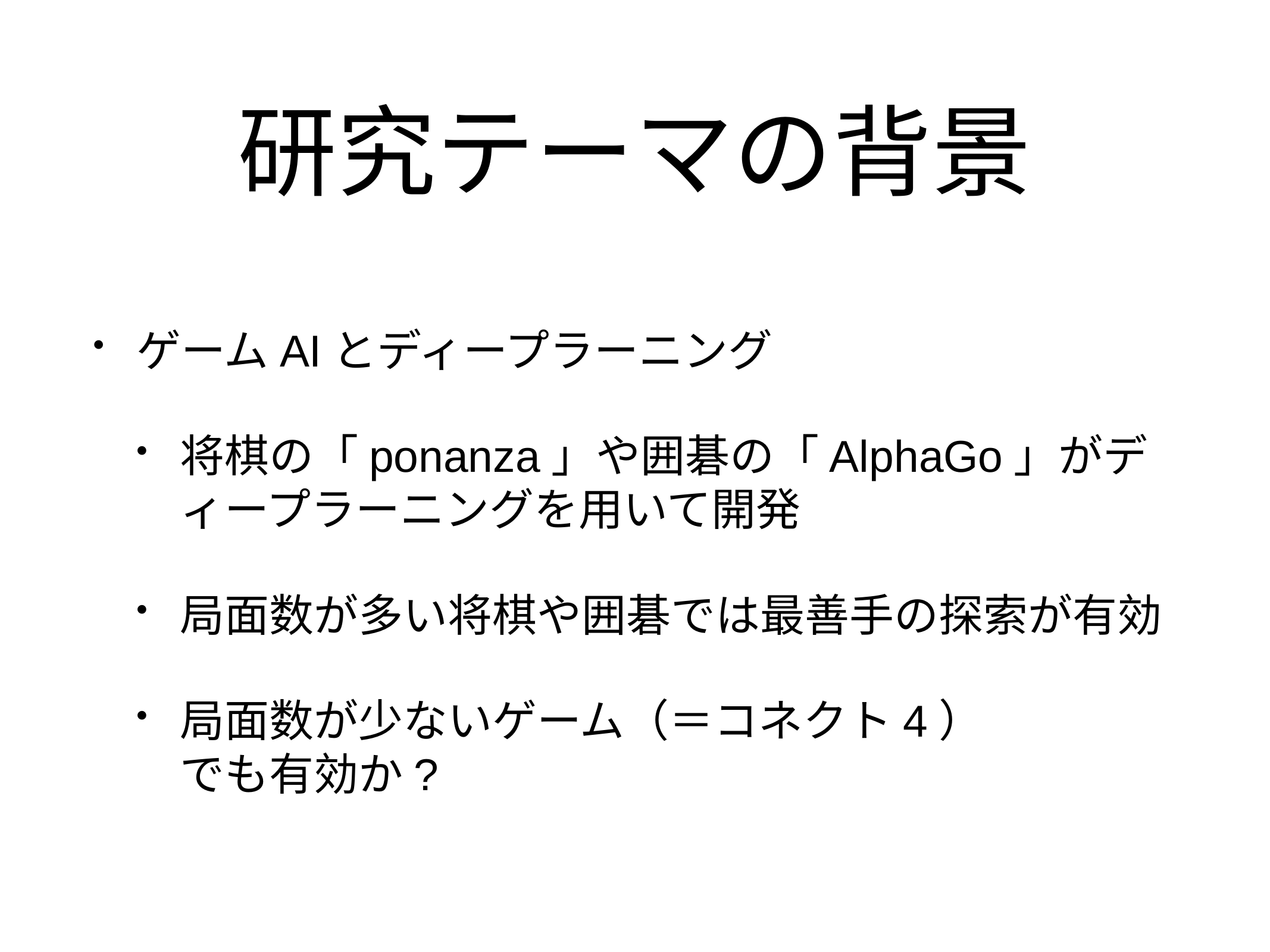

# 研究テーマの背景
ゲームAIとディープラーニング
将棋の「ponanza」や囲碁の「AlphaGo」がディープラーニングを用いて開発
局面数が多い将棋や囲碁では最善手の探索が有効
局面数が少ないゲーム（＝コネクト4）
でも有効か?